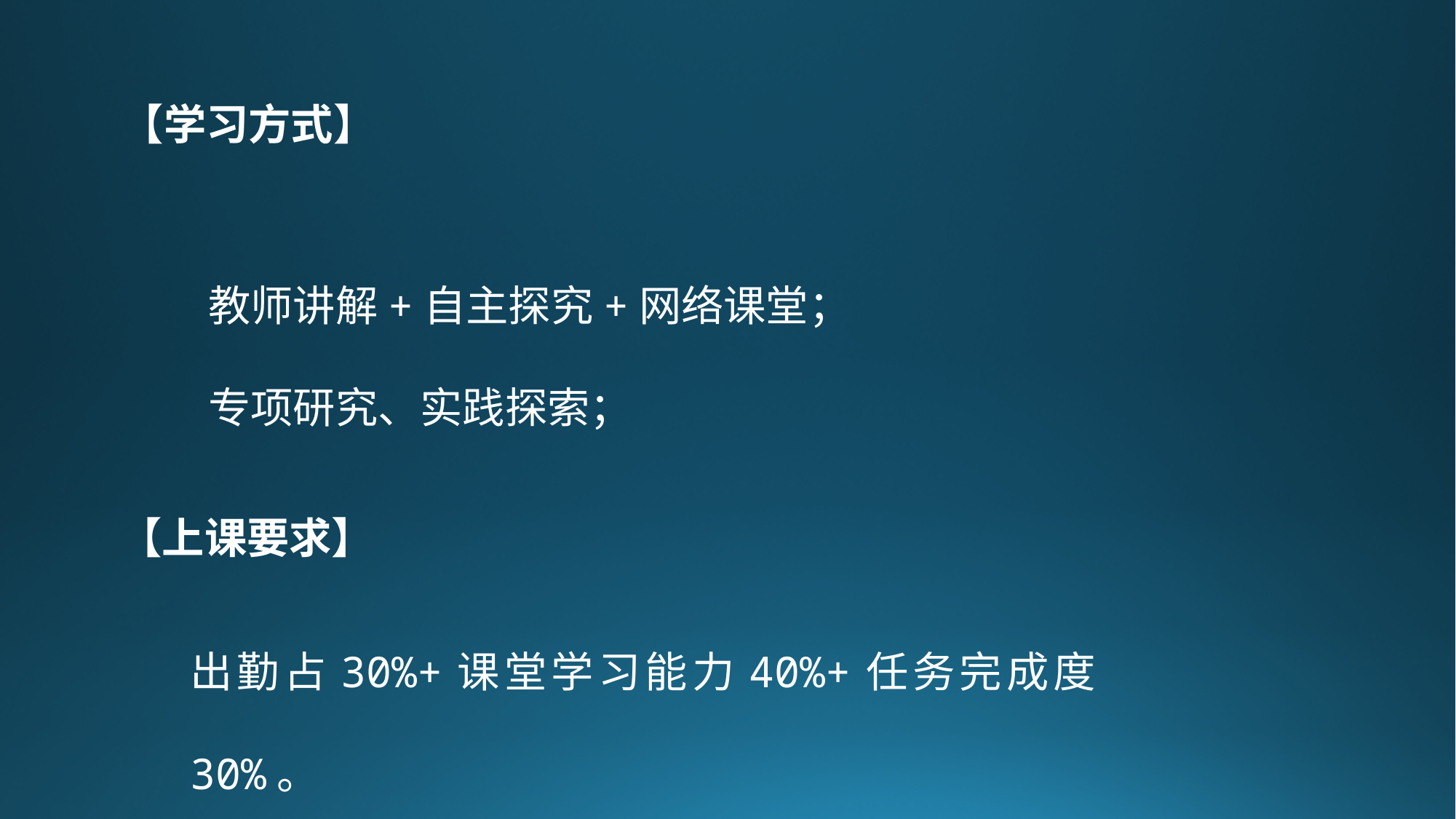

【学习方式】
教师讲解+自主探究+网络课堂；
专项研究、实践探索；
【上课要求】
出勤占30%+课堂学习能力40%+任务完成度30%。